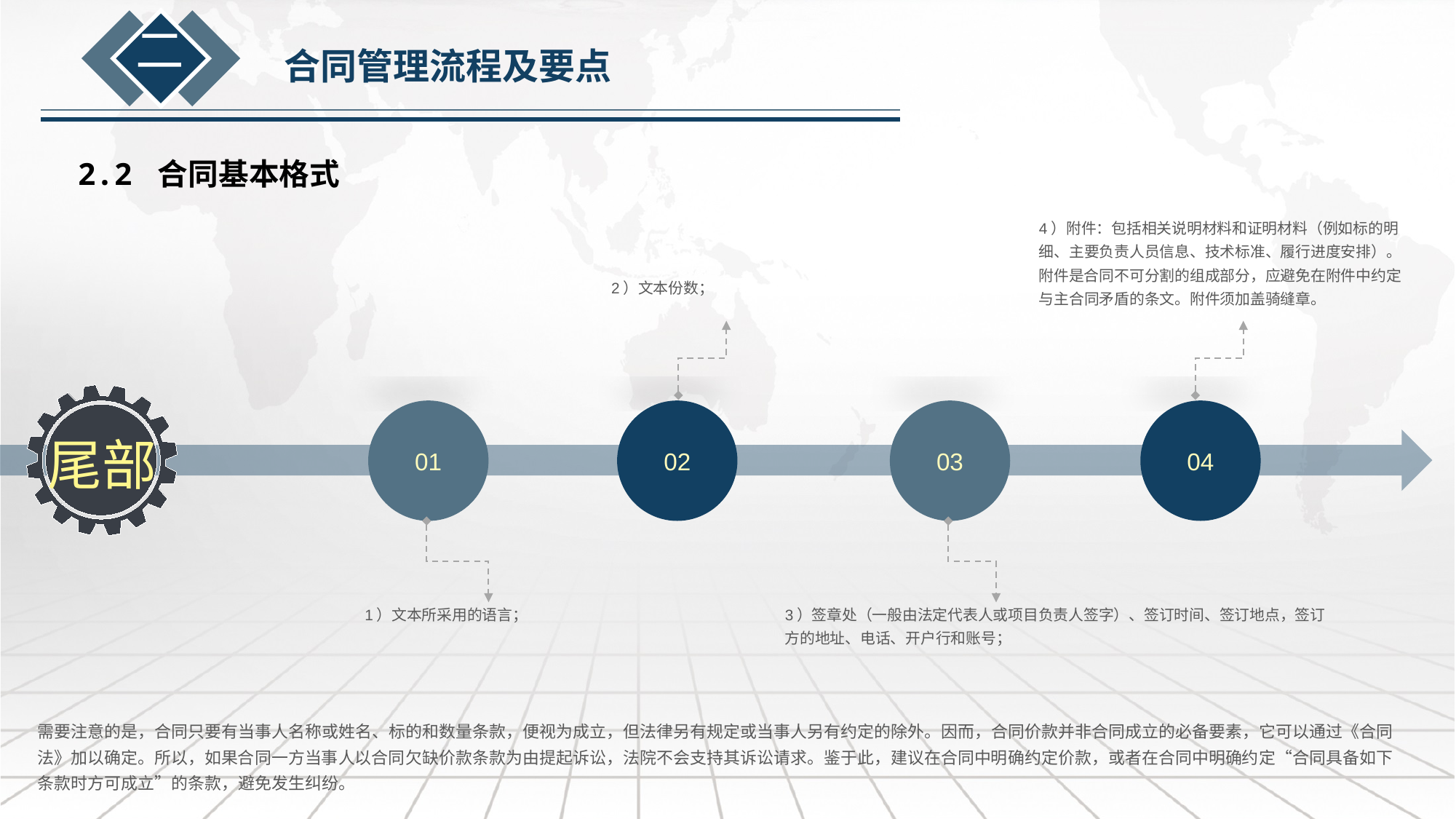

二

合同管理流程及要点
2.2 合同基本格式
4）附件：包括相关说明材料和证明材料（例如标的明细、主要负责人员信息、技术标准、履行进度安排）。附件是合同不可分割的组成部分，应避免在附件中约定与主合同矛盾的条文。附件须加盖骑缝章。
2）文本份数；

01
02
03
04
尾部

1）文本所采用的语言；
3）签章处（一般由法定代表人或项目负责人签字）、签订时间、签订地点，签订方的地址、电话、开户行和账号；
需要注意的是，合同只要有当事人名称或姓名、标的和数量条款，便视为成立，但法律另有规定或当事人另有约定的除外。因而，合同价款并非合同成立的必备要素，它可以通过《合同法》加以确定。所以，如果合同一方当事人以合同欠缺价款条款为由提起诉讼，法院不会支持其诉讼请求。鉴于此，建议在合同中明确约定价款，或者在合同中明确约定“合同具备如下条款时方可成立”的条款，避免发生纠纷。